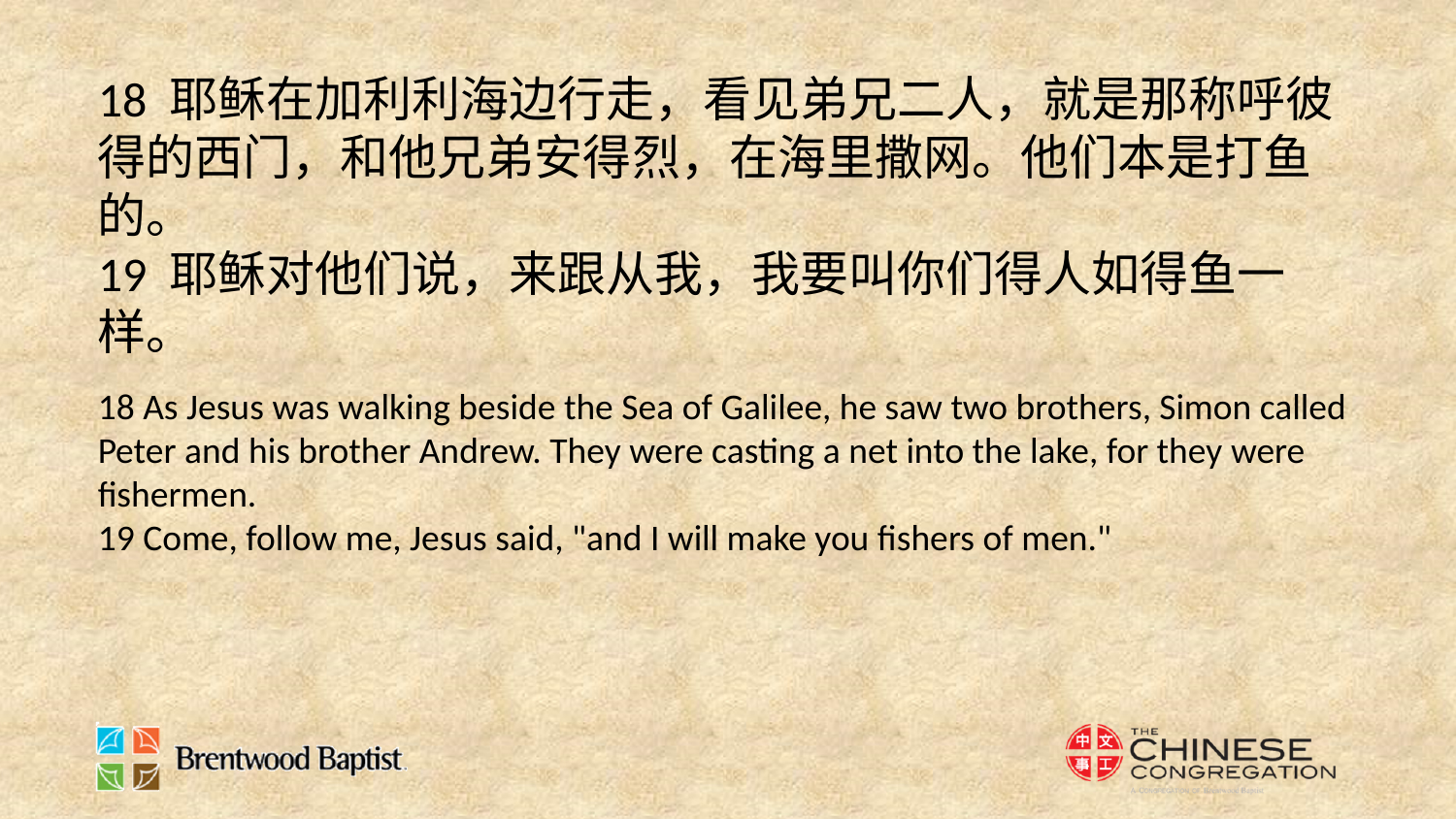

18 耶稣在加利利海边行走，看见弟兄二人，就是那称呼彼得的西门，和他兄弟安得烈，在海里撒网。他们本是打鱼的。
19 耶稣对他们说，来跟从我，我要叫你们得人如得鱼一样。

18 As Jesus was walking beside the Sea of Galilee, he saw two brothers, Simon called Peter and his brother Andrew. They were casting a net into the lake, for they were fishermen.
19 Come, follow me, Jesus said, "and I will make you fishers of men."